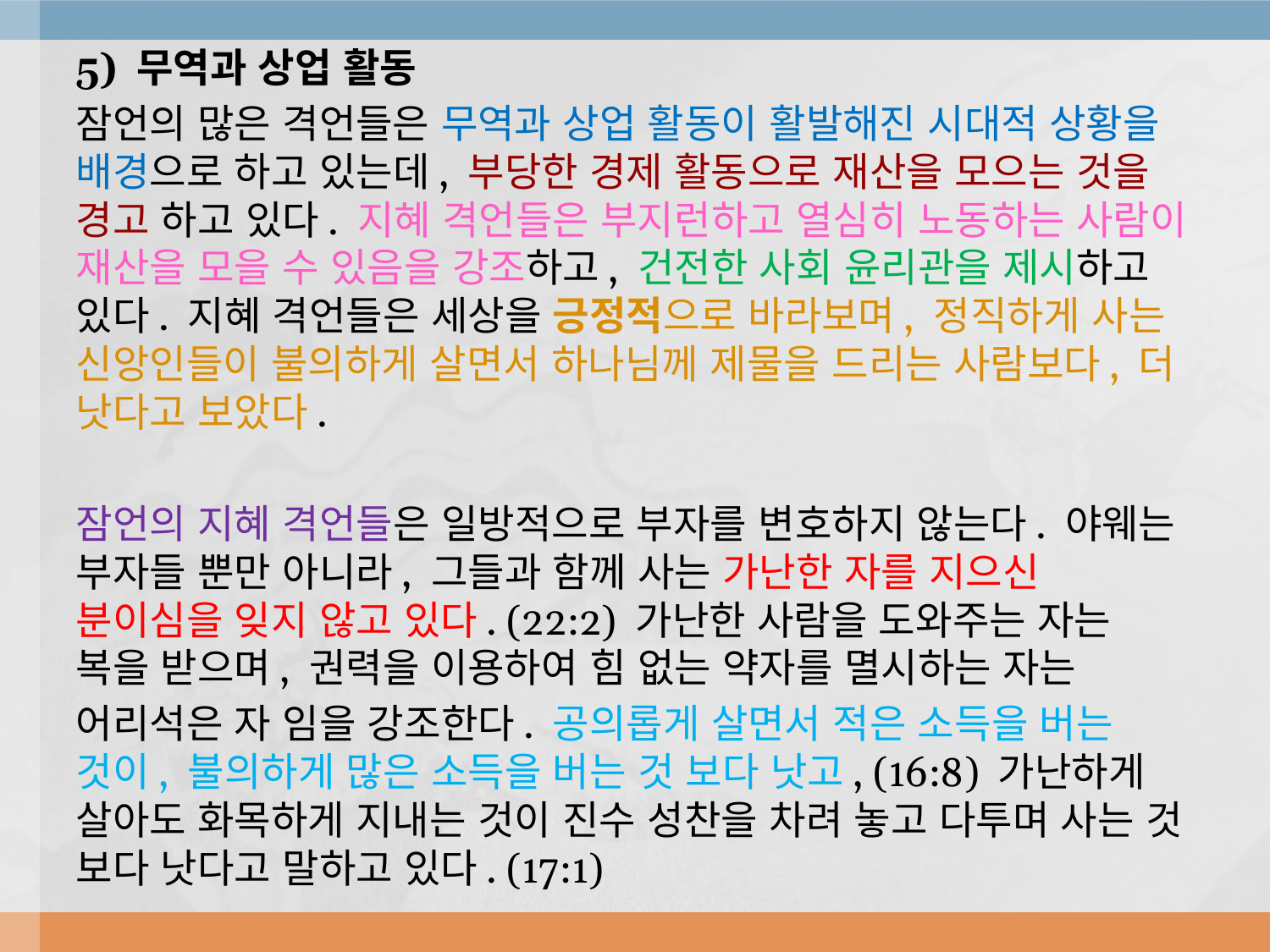

5) 무역과 상업 활동
잠언의 많은 격언들은 무역과 상업 활동이 활발해진 시대적 상황을 배경으로 하고 있는데, 부당한 경제 활동으로 재산을 모으는 것을 경고 하고 있다. 지혜 격언들은 부지런하고 열심히 노동하는 사람이 재산을 모을 수 있음을 강조하고, 건전한 사회 윤리관을 제시하고 있다. 지혜 격언들은 세상을 긍정적으로 바라보며, 정직하게 사는 신앙인들이 불의하게 살면서 하나님께 제물을 드리는 사람보다, 더 낫다고 보았다.

잠언의 지혜 격언들은 일방적으로 부자를 변호하지 않는다. 야웨는 부자들 뿐만 아니라, 그들과 함께 사는 가난한 자를 지으신 분이심을 잊지 않고 있다. (22:2) 가난한 사람을 도와주는 자는 복을 받으며, 권력을 이용하여 힘 없는 약자를 멸시하는 자는
어리석은 자 임을 강조한다. 공의롭게 살면서 적은 소득을 버는 것이, 불의하게 많은 소득을 버는 것 보다 낫고, (16:8) 가난하게 살아도 화목하게 지내는 것이 진수 성찬을 차려 놓고 다투며 사는 것 보다 낫다고 말하고 있다. (17:1)